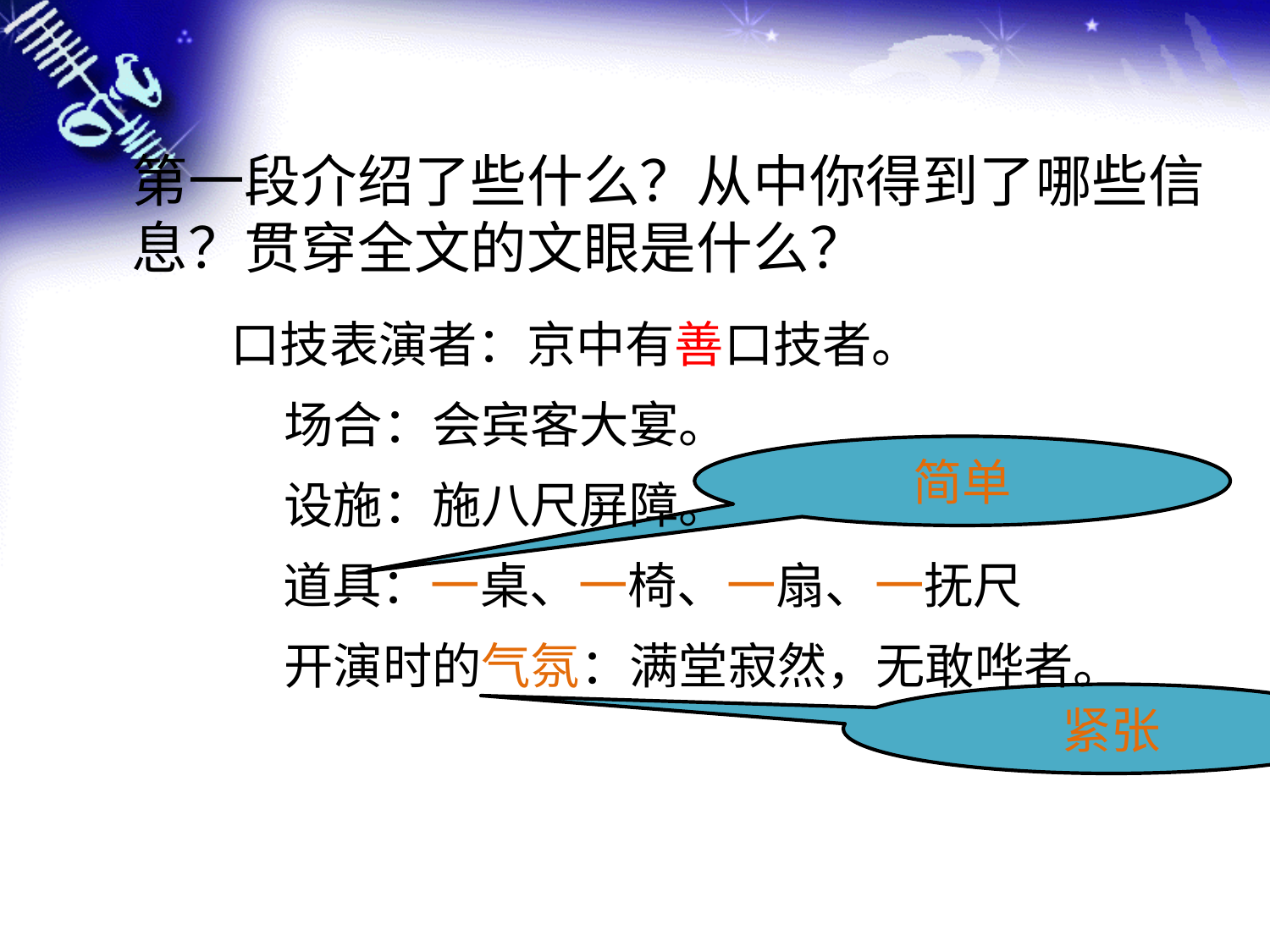

第一段介绍了些什么？从中你得到了哪些信息？贯穿全文的文眼是什么？
          口技表演者：京中有善口技者。
           场合：会宾客大宴。
           设施：施八尺屏障。
　　   道具：一桌、一椅、一扇、一抚尺
           开演时的气氛：满堂寂然，无敢哗者。
简单
紧张